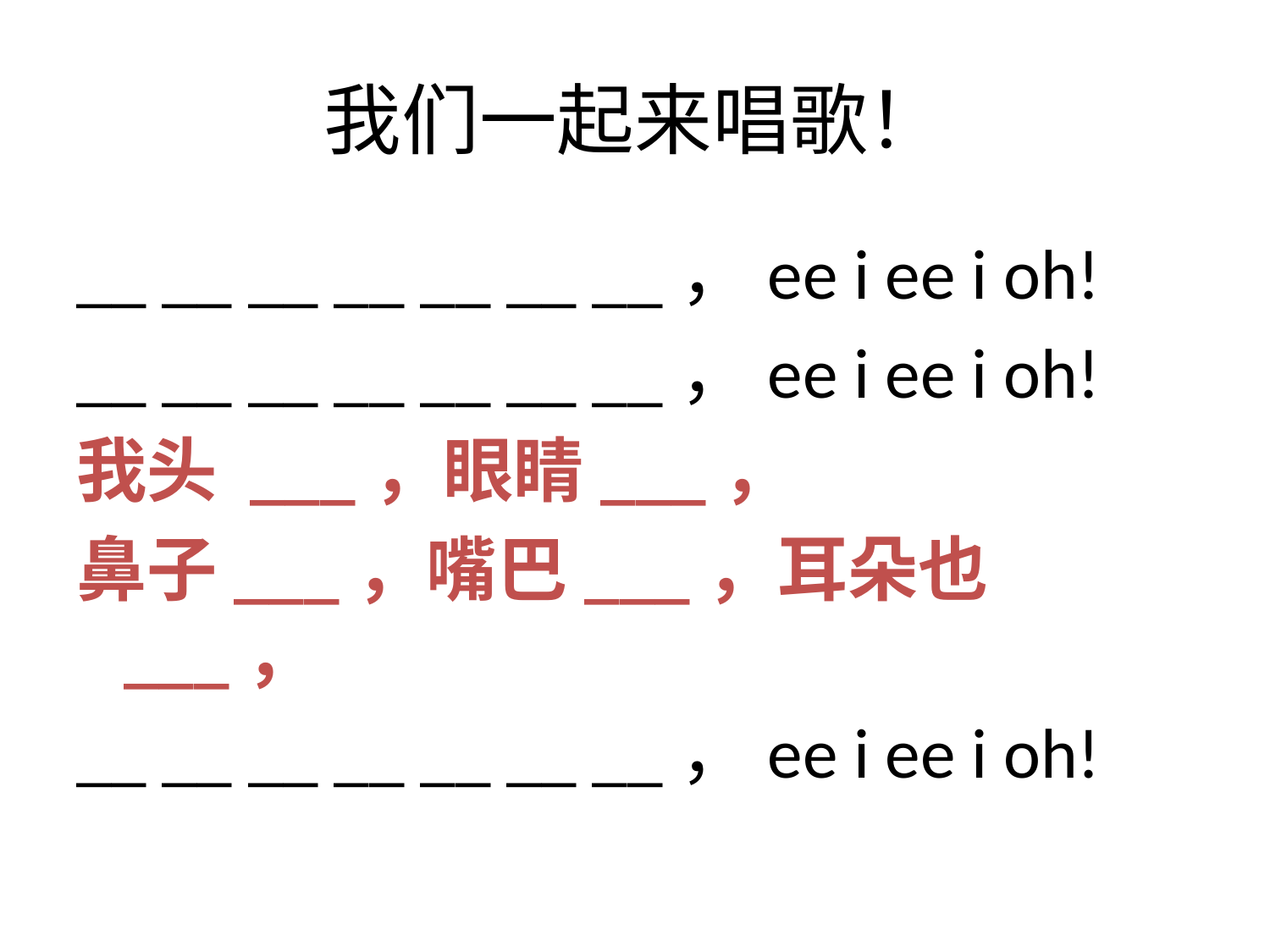

# 我们一起来唱歌！
__ __ __ __ __ __ __，ee i ee i oh!
__ __ __ __ __ __ __，ee i ee i oh!
我头 ___，眼睛___，
鼻子___，嘴巴___，耳朵也___，
__ __ __ __ __ __ __，ee i ee i oh!